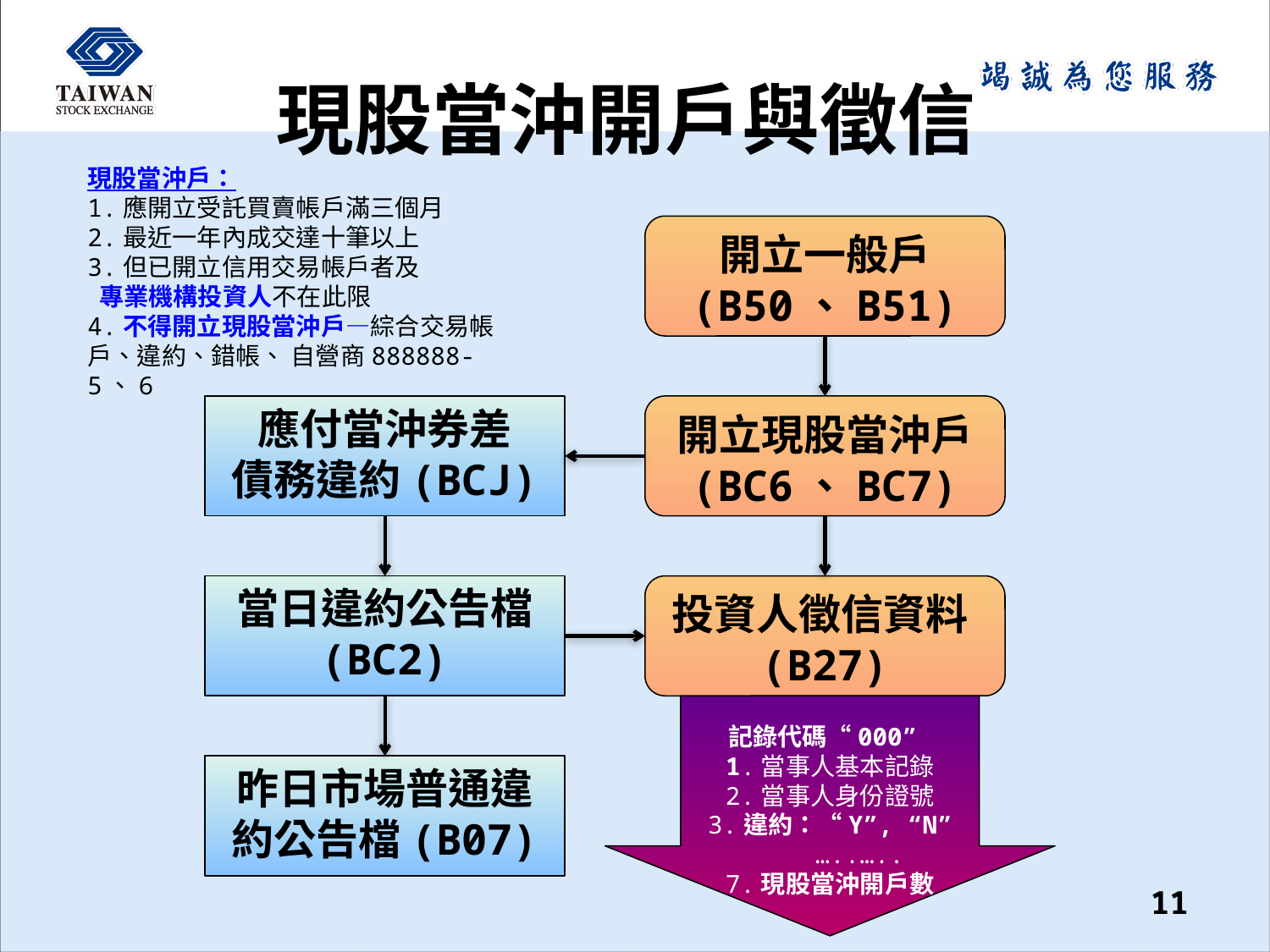

# 現股當沖開戶與徵信
現股當沖戶：
1.應開立受託買賣帳戶滿三個月
2.最近一年內成交達十筆以上
3.但已開立信用交易帳戶者及
 專業機構投資人不在此限
4.不得開立現股當沖戶—綜合交易帳戶、違約、錯帳、 自營商888888-5、6
開立一般戶
(B50、B51)

應付當沖券差
債務違約(BCJ)
開立現股當沖戶
(BC6、BC7)
當日違約公告檔
(BC2)
投資人徵信資料(B27)
記錄代碼“000”
1.當事人基本記錄
2.當事人身份證號
3.違約：“Y”, “N”
    …..…..
7.現股當沖開戶數
昨日市場普通違約公告檔(B07)
11